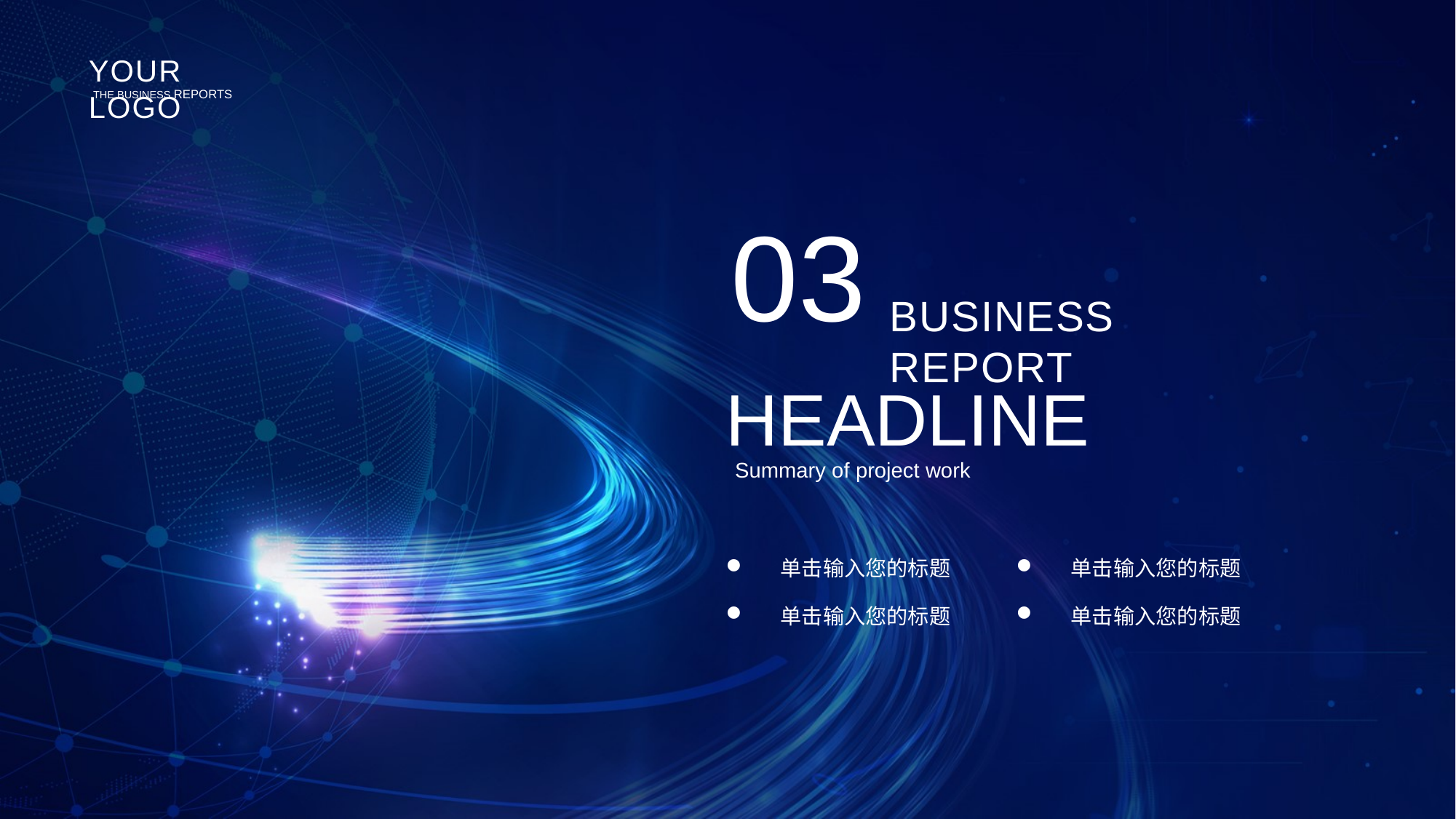

YOUR  LOGO
THE BUSINESS REPORTS
03
BUSINESS REPORT
HEADLINE
Summary of project work
单击输入您的标题
单击输入您的标题
单击输入您的标题
单击输入您的标题